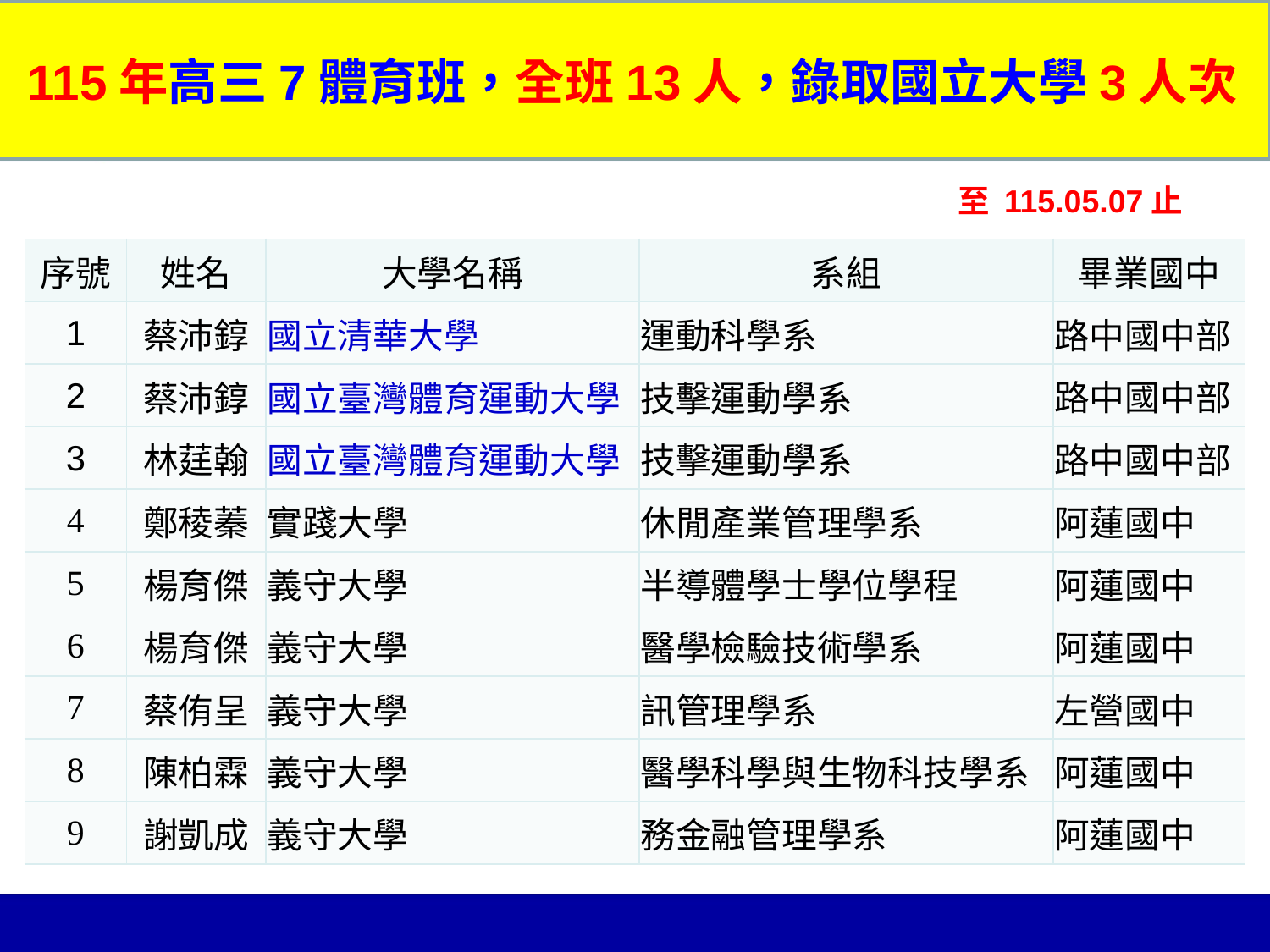

115年高三7體育班，全班13人，錄取國立大學3人次
至 115.05.07止
| 序號 | 姓名 | 大學名稱 | 系組 | 畢業國中 |
| --- | --- | --- | --- | --- |
| 1 | 蔡沛錞 | 國立清華大學 | 運動科學系 | 路中國中部 |
| 2 | 蔡沛錞 | 國立臺灣體育運動大學 | 技擊運動學系 | 路中國中部 |
| 3 | 林莛翰 | 國立臺灣體育運動大學 | 技擊運動學系 | 路中國中部 |
| 4 | 鄭稜蓁 | 實踐大學 | 休閒產業管理學系 | 阿蓮國中 |
| 5 | 楊育傑 | 義守大學 | 半導體學士學位學程 | 阿蓮國中 |
| 6 | 楊育傑 | 義守大學 | 醫學檢驗技術學系 | 阿蓮國中 |
| 7 | 蔡侑呈 | 義守大學 | 訊管理學系 | 左營國中 |
| 8 | 陳柏霖 | 義守大學 | 醫學科學與生物科技學系 | 阿蓮國中 |
| 9 | 謝凱成 | 義守大學 | 務金融管理學系 | 阿蓮國中 |